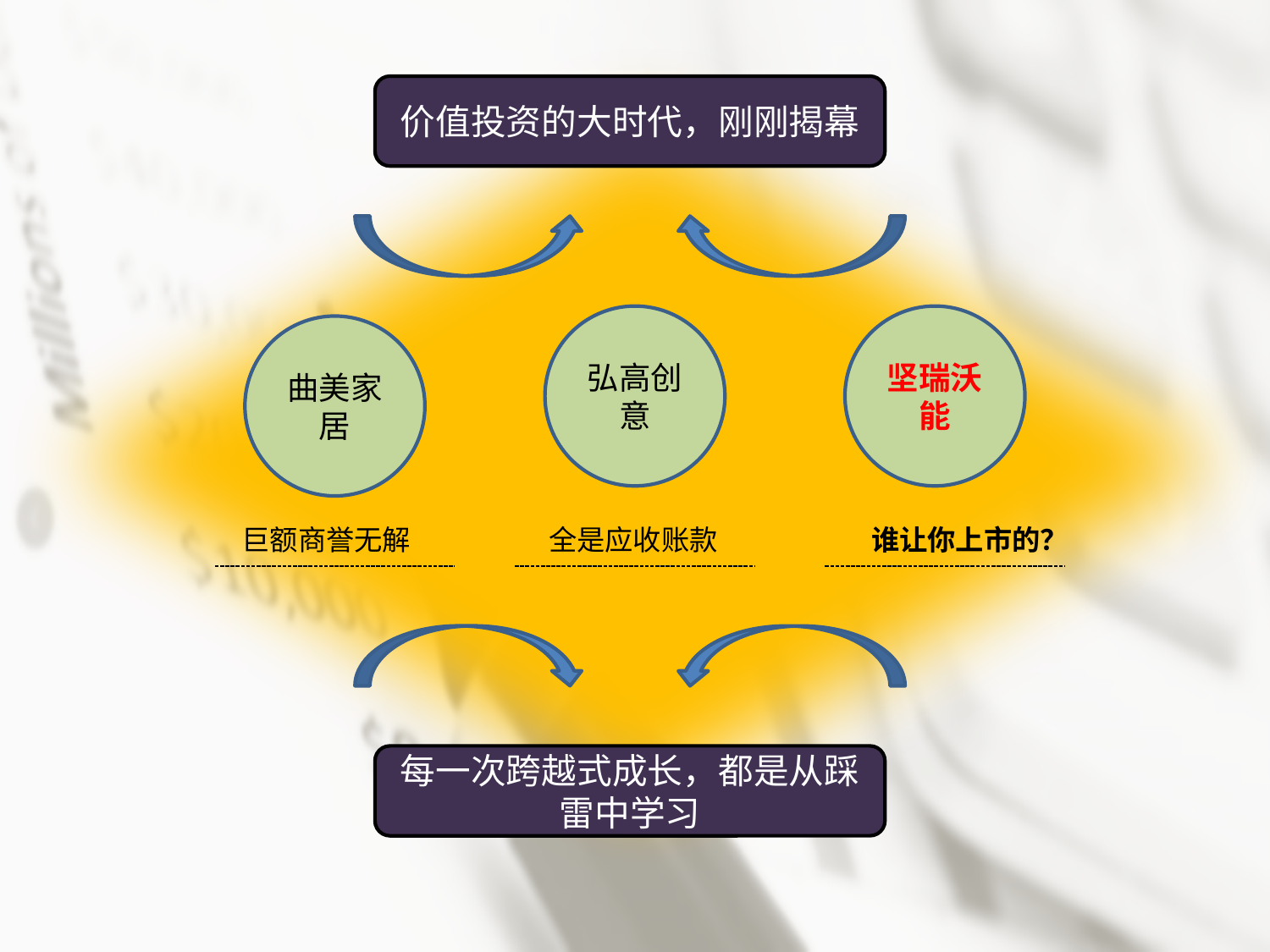

价值投资的大时代，刚刚揭幕

弘高创意
坚瑞沃能
曲美家居
巨额商誉无解
全是应收账款
谁让你上市的？

每一次跨越式成长，都是从踩雷中学习